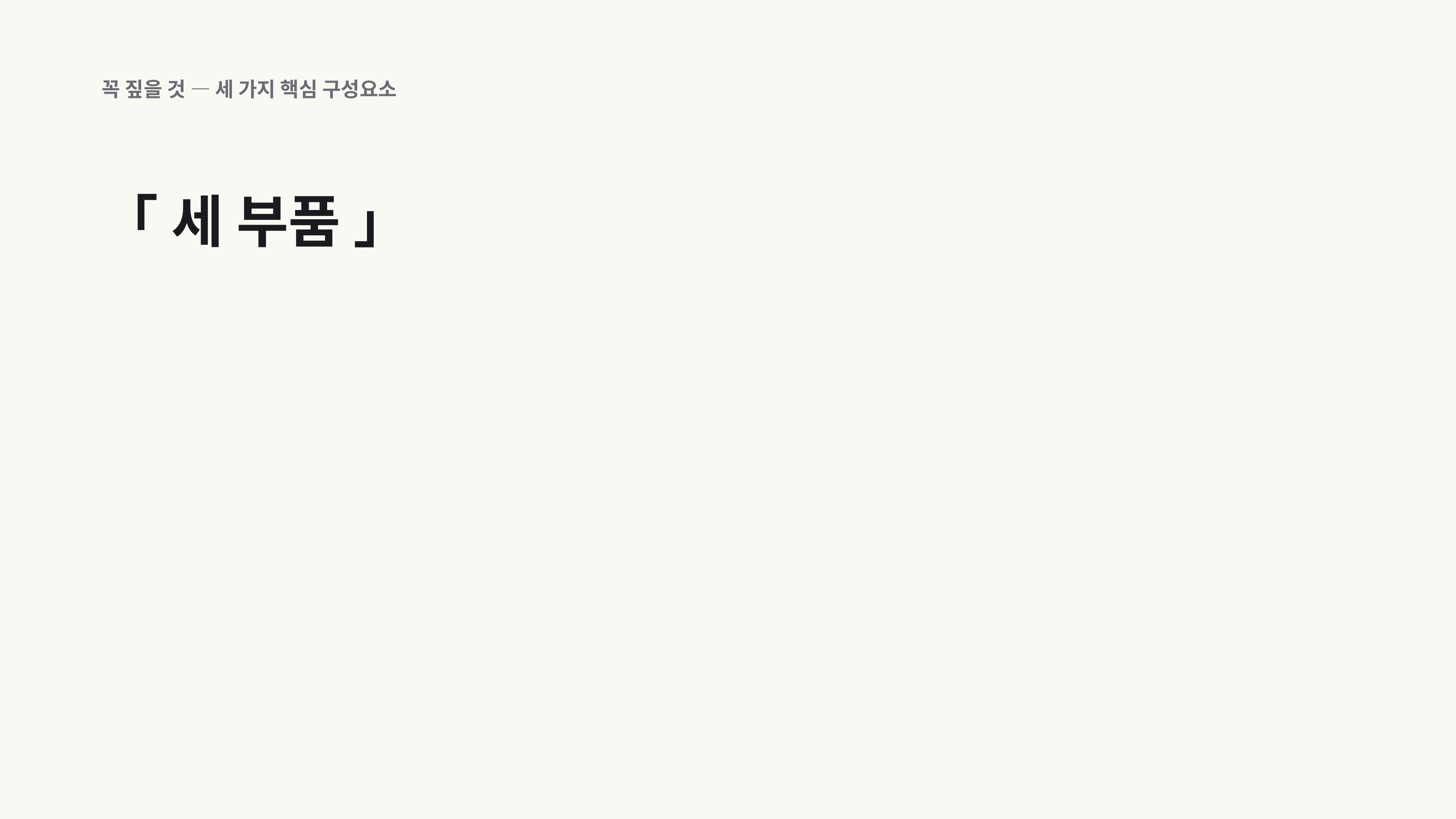

꼭 짚을 것 — 세 가지 핵심 구성요소
「 세 부품 」